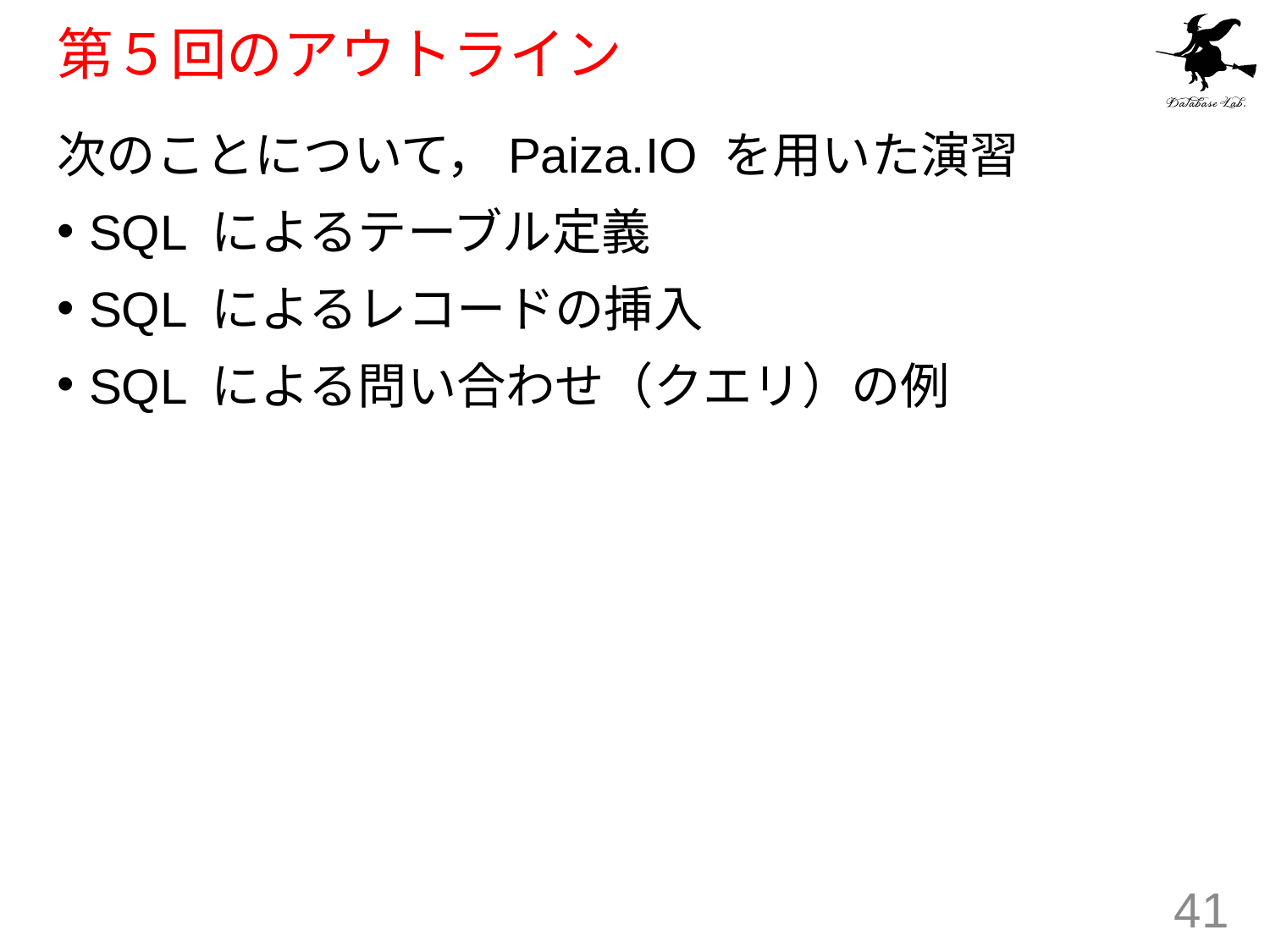

# 第５回のアウトライン
次のことについて，Paiza.IO を用いた演習
SQL によるテーブル定義
SQL によるレコードの挿入
SQL による問い合わせ（クエリ）の例

41